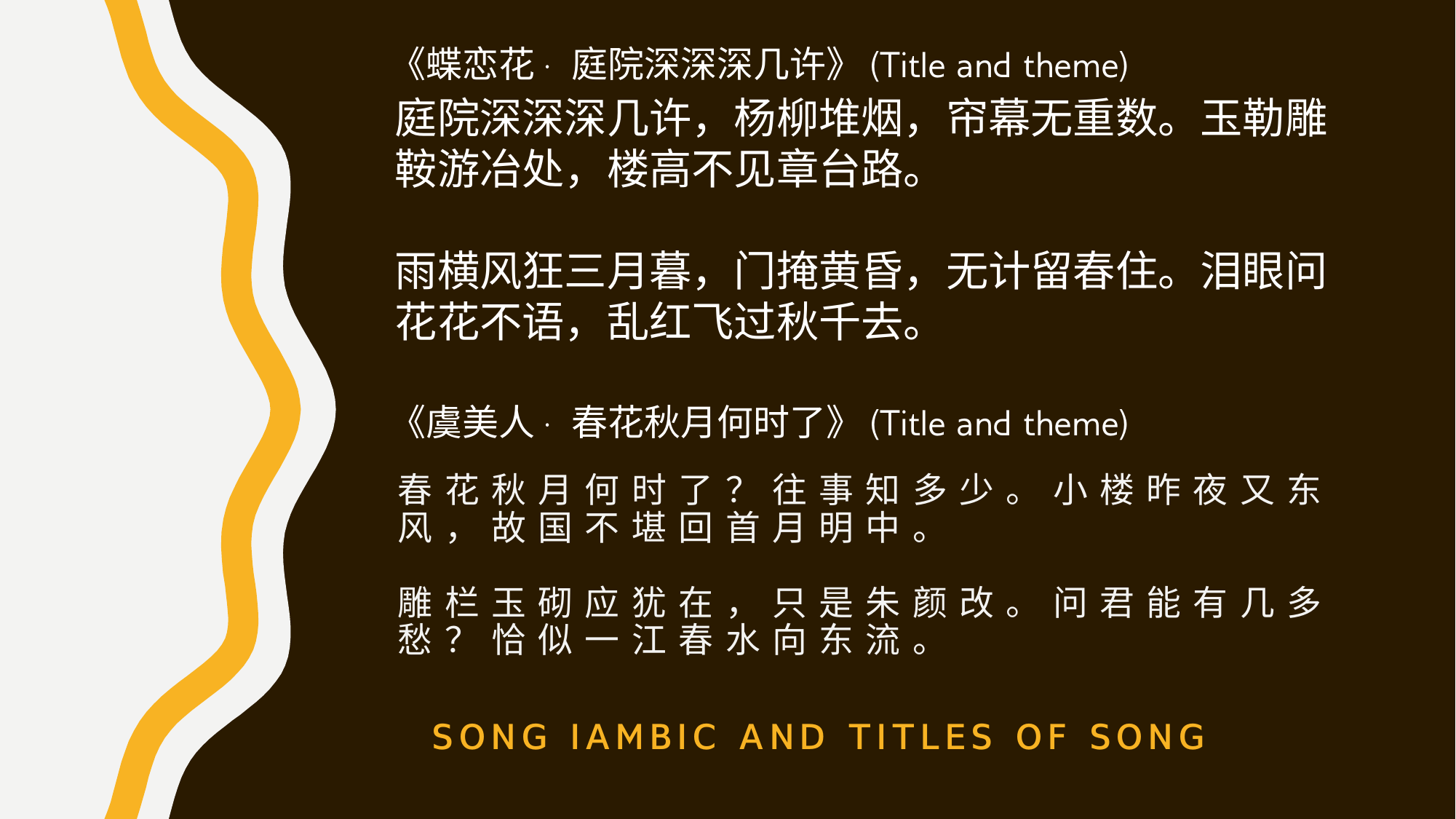

《蝶恋花· 庭院深深深几许》(Title and theme)
庭院深深深几许，杨柳堆烟，帘幕无重数。玉勒雕鞍游冶处，楼高不见章台路。
雨横风狂三月暮，门掩黄昏，无计留春住。泪眼问花花不语，乱红飞过秋千去。
《虞美人· 春花秋月何时了》(Title and theme)
# 春花秋月何时了？往事知多少。小楼昨夜又东风，故国不堪回首月明中。 雕栏玉砌应犹在，只是朱颜改。问君能有几多愁？恰似一江春水向东流。
Song iambic and titles of song